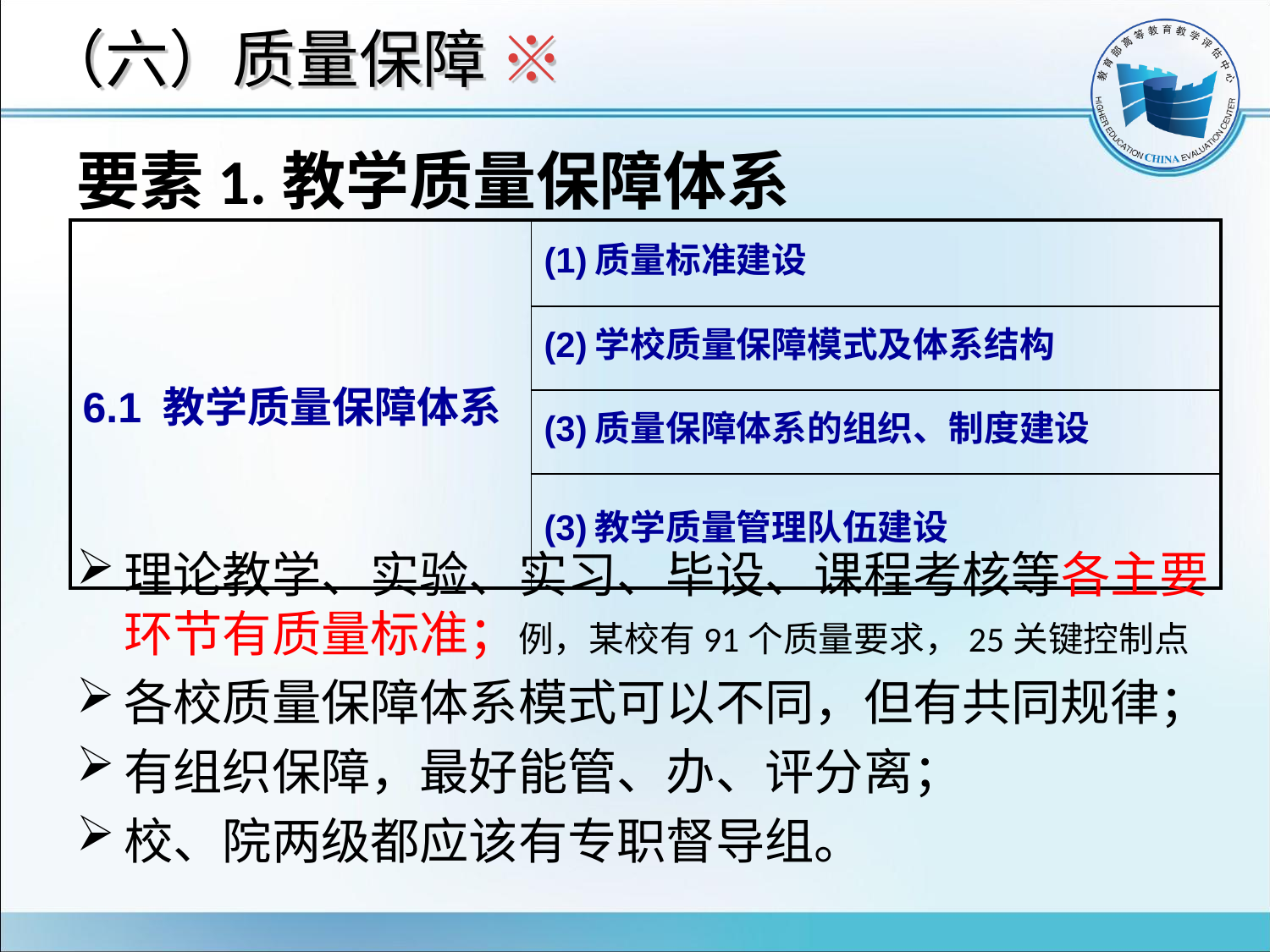

# （六）质量保障 ※
要素1.教学质量保障体系

理论教学、实验、实习、毕设、课程考核等各主要环节有质量标准；例，某校有91个质量要求，25关键控制点
各校质量保障体系模式可以不同，但有共同规律；
有组织保障，最好能管、办、评分离；
校、院两级都应该有专职督导组。
| 6.1 教学质量保障体系 | (1)质量标准建设 |
| --- | --- |
|  | (2)学校质量保障模式及体系结构 |
|  | (3)质量保障体系的组织、制度建设 |
|  | (3)教学质量管理队伍建设 |
51